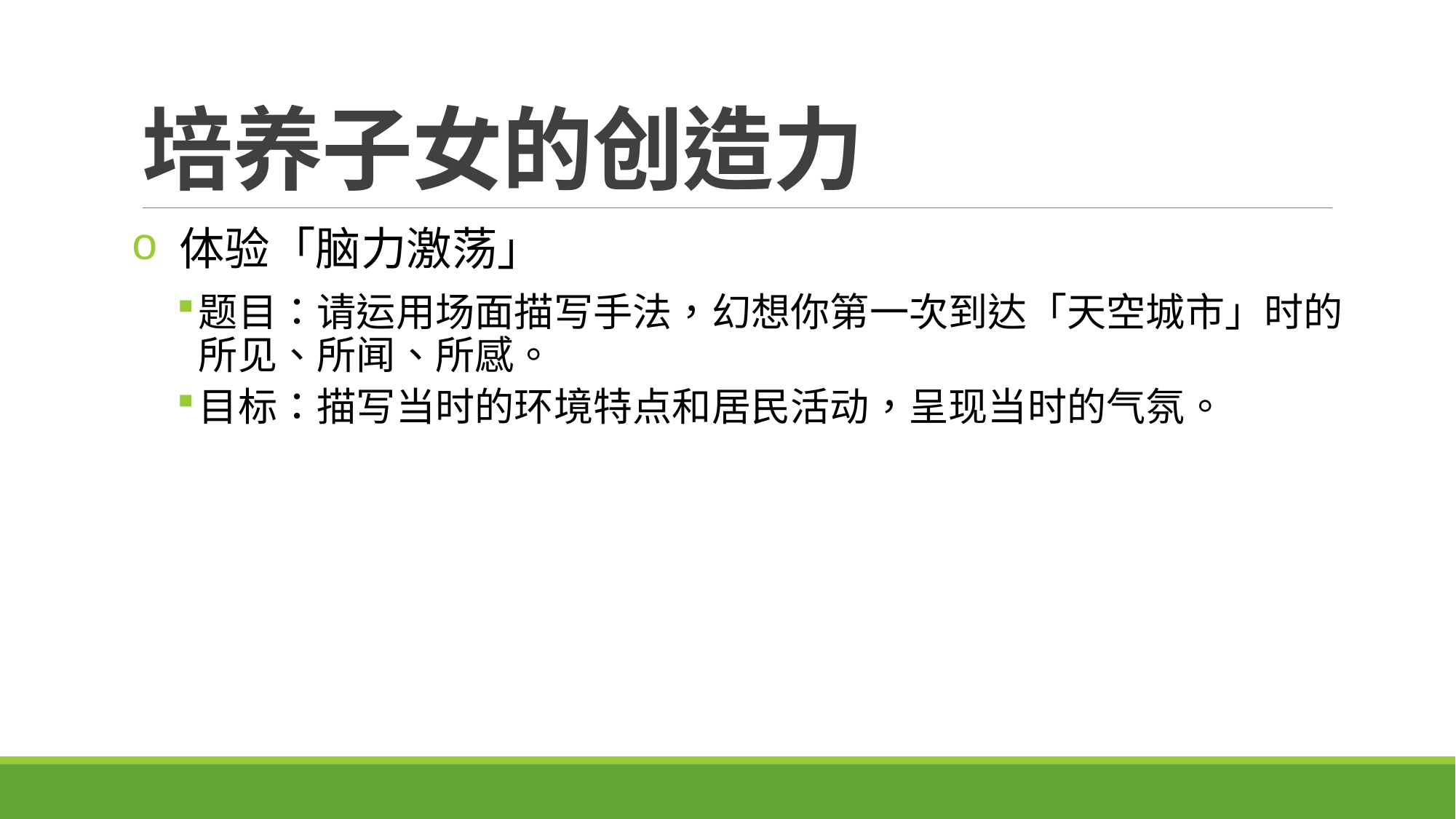

# 培养子女的创造力
 体验「脑力激荡」

题目：请运用场面描写手法，幻想你第一次到达「天空城市」时的所见、所闻、所感。
目标：描写当时的环境特点和居民活动，呈现当时的气氛。